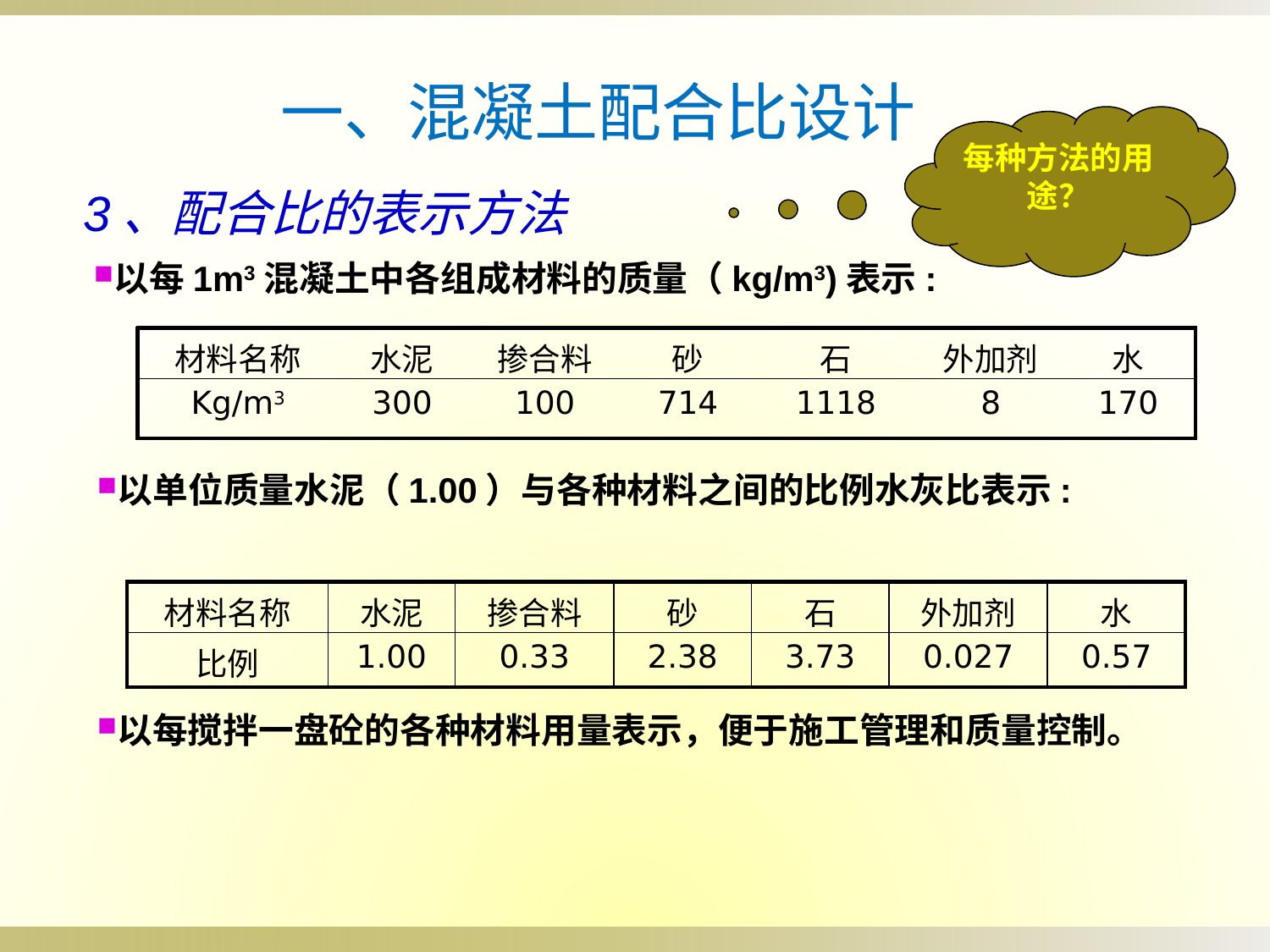

一、混凝土配合比设计
每种方法的用途？
3、配合比的表示方法
以每1m3混凝土中各组成材料的质量（kg/m3)表示:
| 材料名称 | 水泥 | 掺合料 | 砂 | 石 | 外加剂 | 水 |
| --- | --- | --- | --- | --- | --- | --- |
| Kg/m3 | 300 | 100 | 714 | 1118 | 8 | 170 |
以单位质量水泥（1.00）与各种材料之间的比例水灰比表示:
| 材料名称 | 水泥 | 掺合料 | 砂 | 石 | 外加剂 | 水 |
| --- | --- | --- | --- | --- | --- | --- |
| 比例 | 1.00 | 0.33 | 2.38 | 3.73 | 0.027 | 0.57 |
以每搅拌一盘砼的各种材料用量表示，便于施工管理和质量控制。